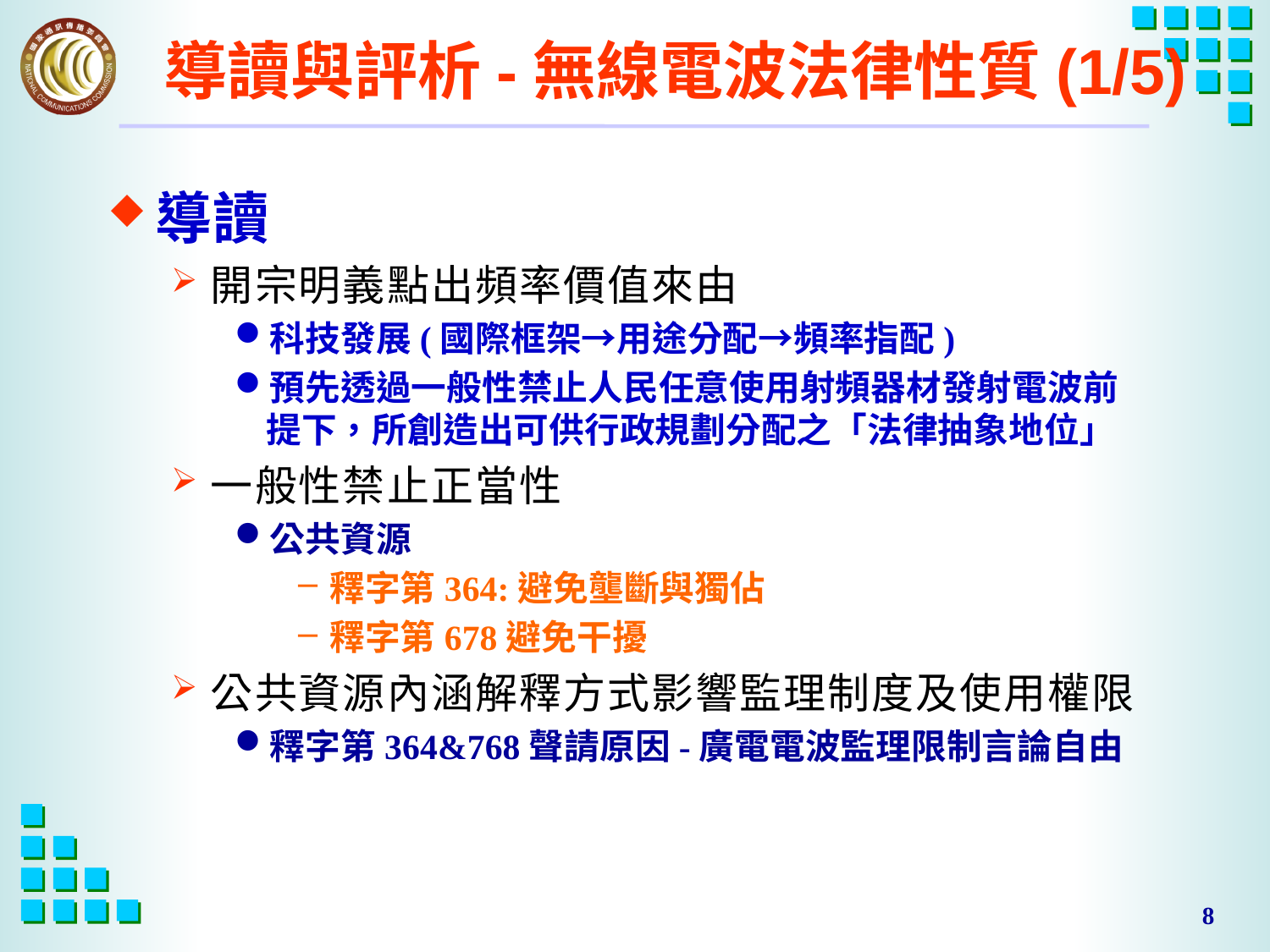

# 導讀與評析-無線電波法律性質(1/5)
導讀
開宗明義點出頻率價值來由
科技發展(國際框架→用途分配→頻率指配)
預先透過一般性禁止人民任意使用射頻器材發射電波前提下，所創造出可供行政規劃分配之「法律抽象地位」
一般性禁止正當性
公共資源
釋字第364:避免壟斷與獨佔
釋字第678避免干擾
公共資源內涵解釋方式影響監理制度及使用權限
釋字第364&768聲請原因-廣電電波監理限制言論自由